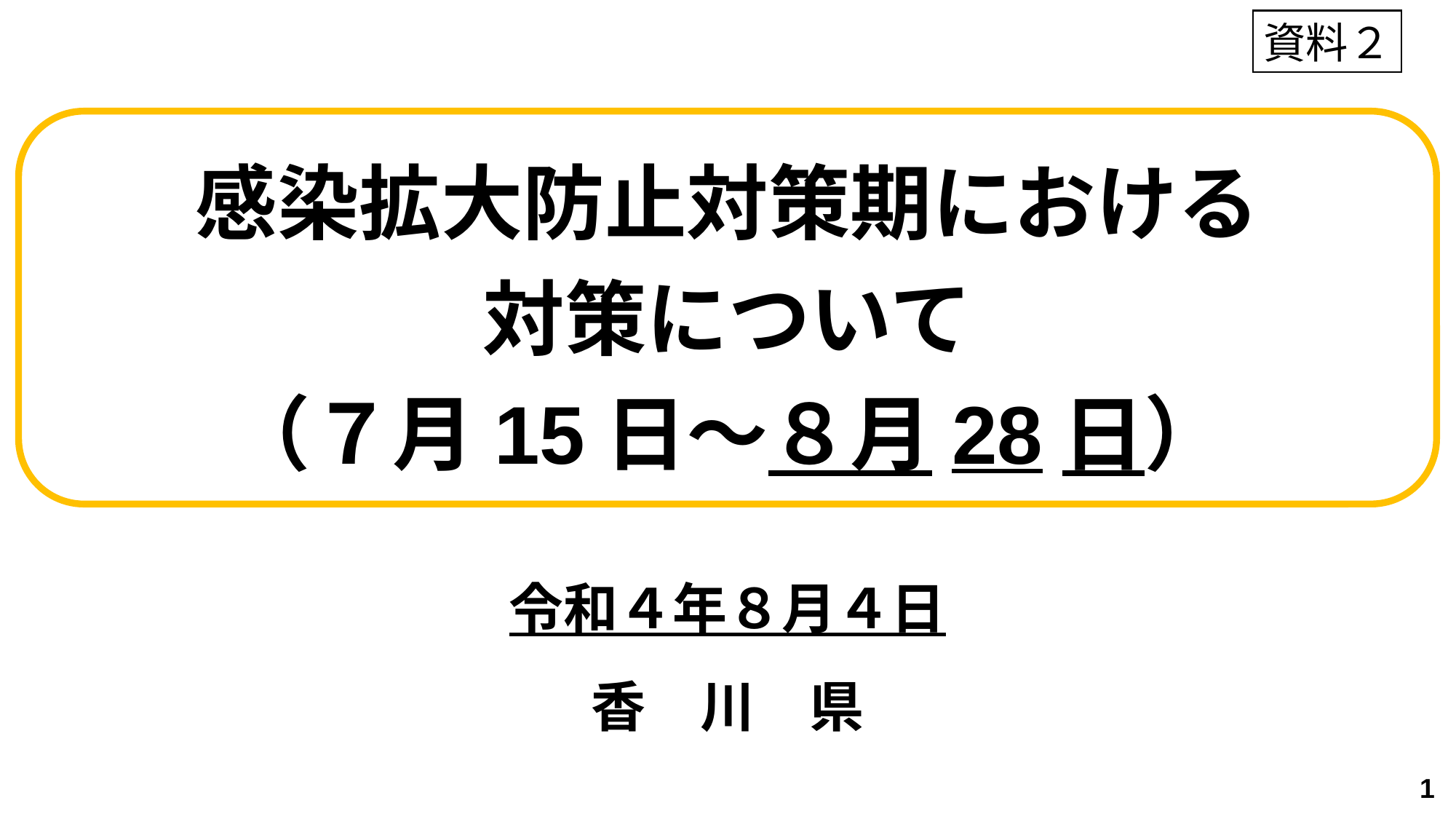

資料２
感染拡大防止対策期における
対策について
（７月15日～８月28日）
令和４年８月４日

香　川　県
1